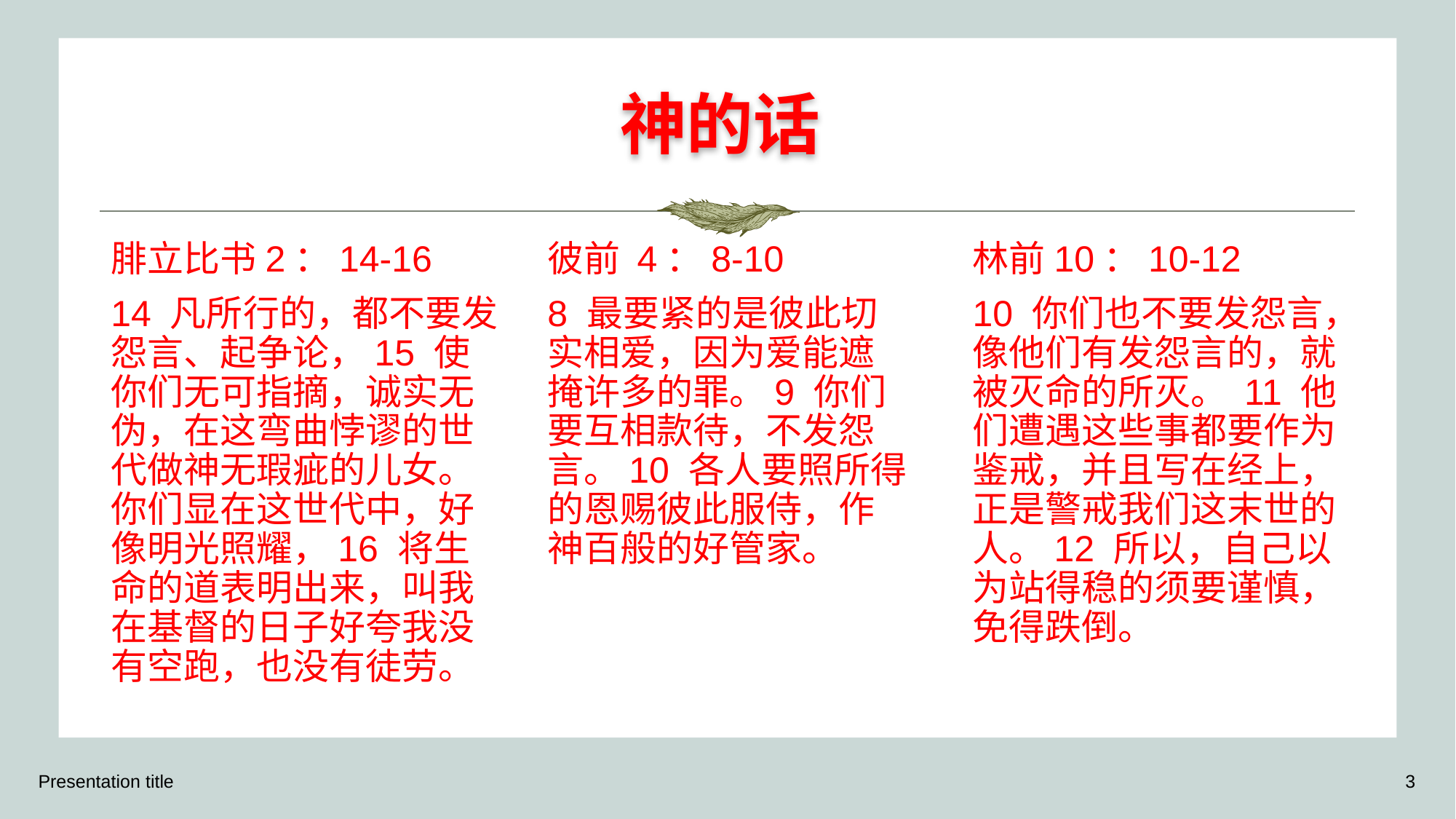

# 神的话
腓立比书2：14-16
14 凡所行的，都不要发怨言、起争论，15 使你们无可指摘，诚实无伪，在这弯曲悖谬的世代做神无瑕疵的儿女。你们显在这世代中，好像明光照耀，16 将生命的道表明出来，叫我在基督的日子好夸我没有空跑，也没有徒劳。
彼前 4：8-10
8 最要紧的是彼此切实相爱，因为爱能遮掩许多的罪。9 你们要互相款待，不发怨言。10 各人要照所得的恩赐彼此服侍，作神百般的好管家。
林前10：10-12
10 你们也不要发怨言，像他们有发怨言的，就被灭命的所灭。 11 他们遭遇这些事都要作为鉴戒，并且写在经上，正是警戒我们这末世的人。12 所以，自己以为站得稳的须要谨慎，免得跌倒。
Presentation title
3